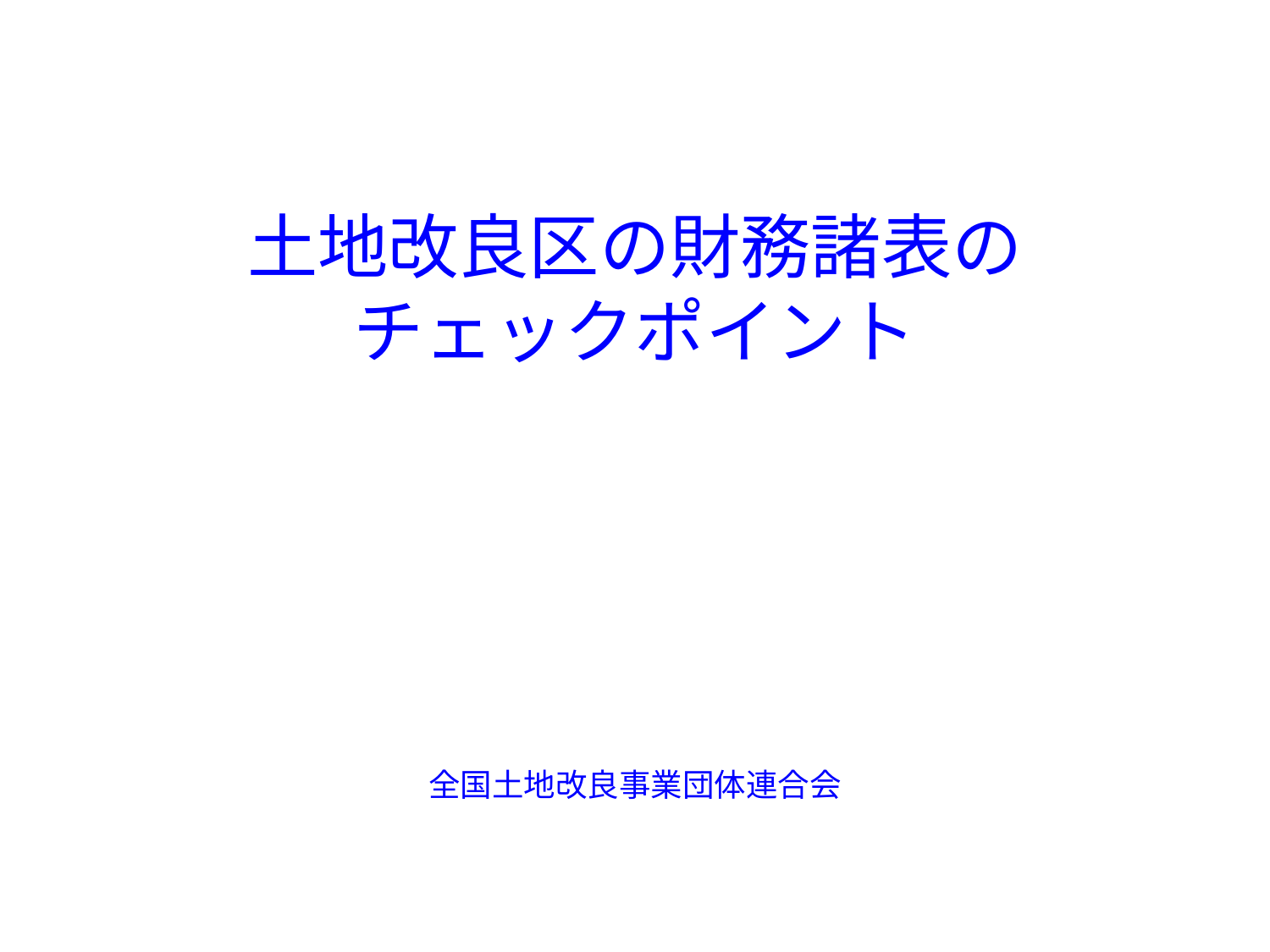

# 土地改良区の財務諸表の チェックポイント
全国土地改良事業団体連合会